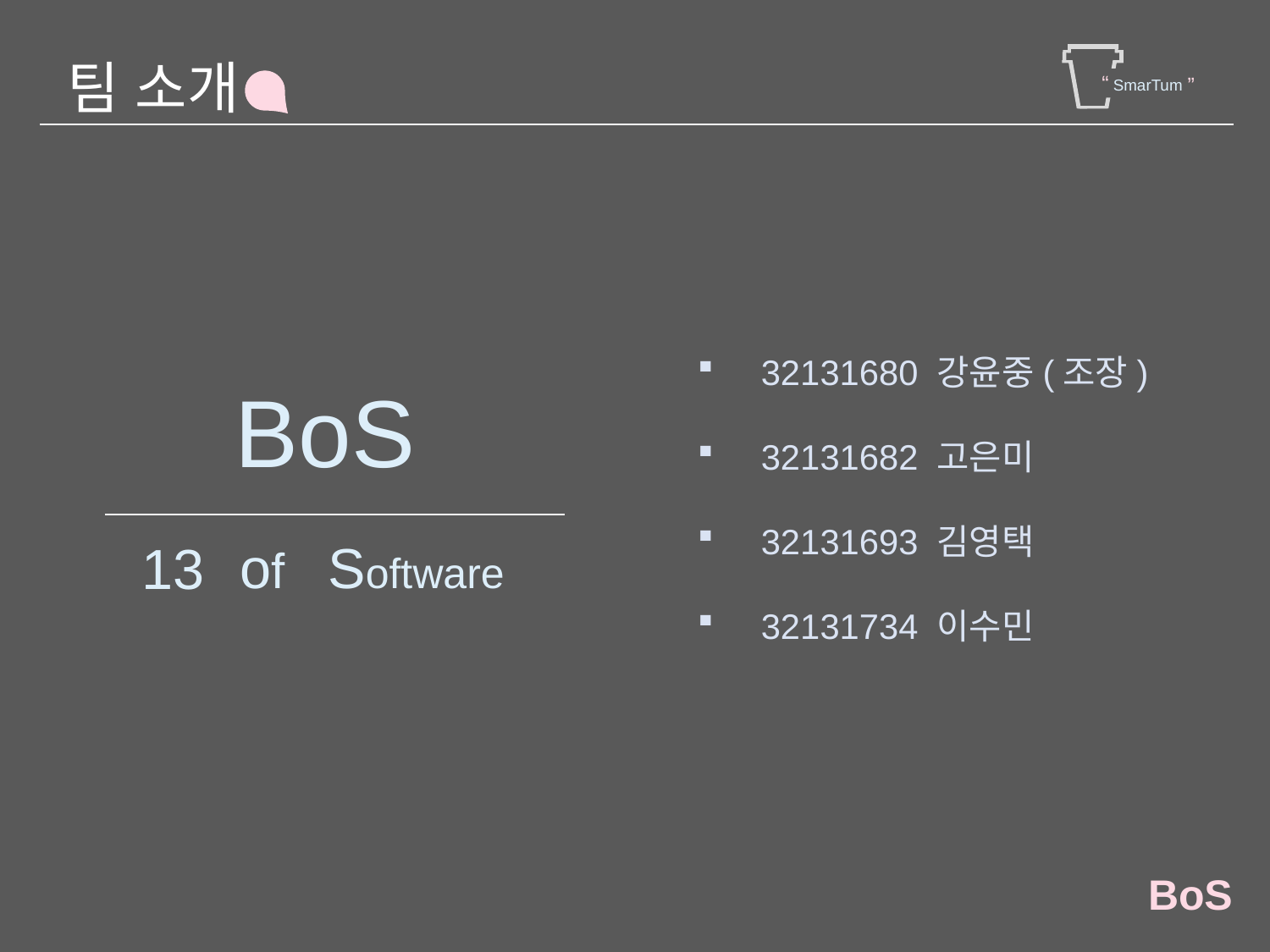

팀 소개
“
”
  SmarTum

32131680 강윤중(조장)
32131682 고은미
32131693 김영택
32131734 이수민
BoS
of
Software
13
BoS